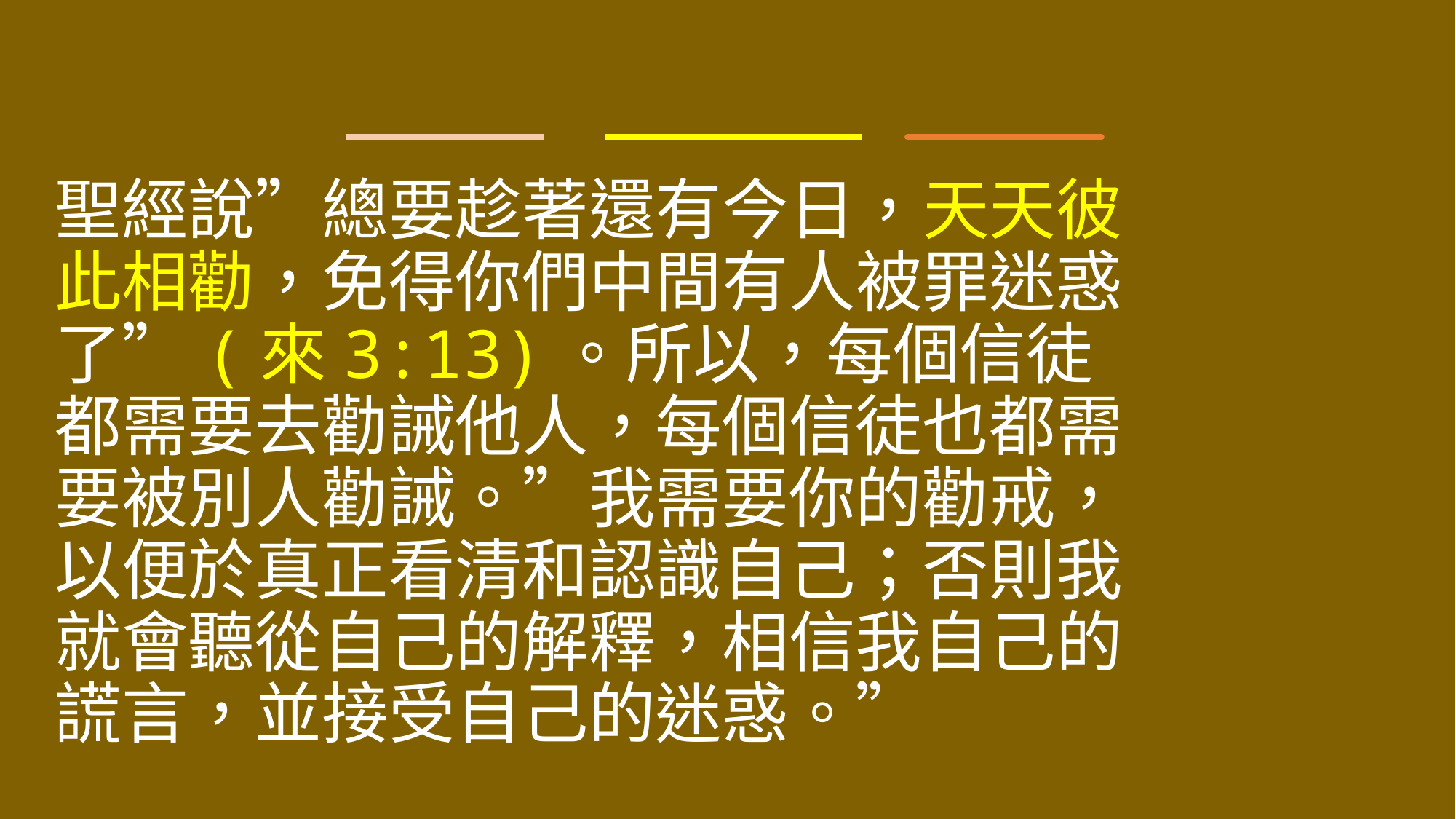

聖經說”總要趁著還有今日，天天彼此相勸，免得你們中間有人被罪迷惑了”(來3:13)。所以，每個信徒都需要去勸誡他人，每個信徒也都需要被別人勸誡。”我需要你的勸戒，以便於真正看清和認識自己；否則我就會聽從自己的解釋，相信我自己的謊言，並接受自己的迷惑。”